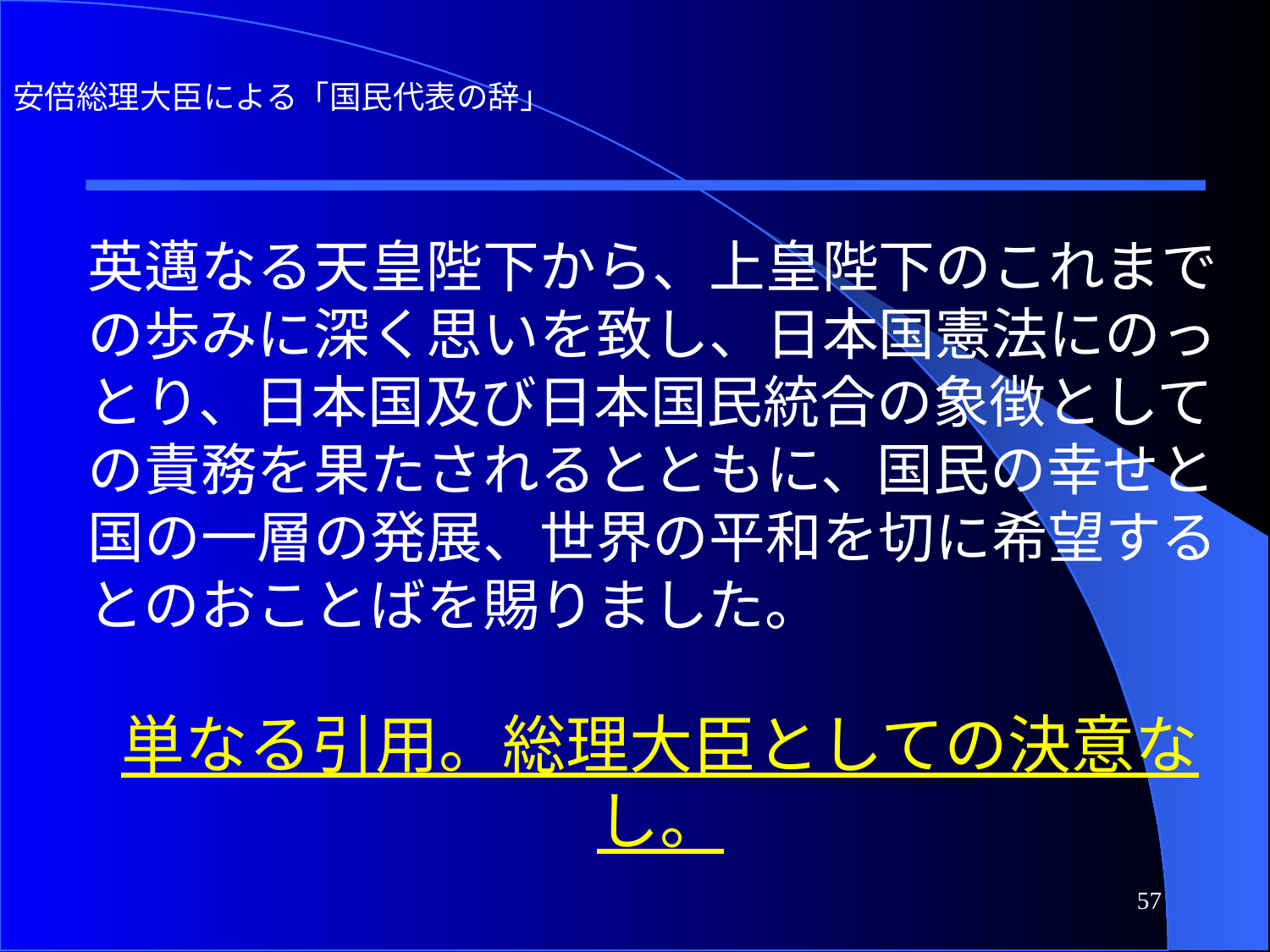

安倍総理大臣による「国民代表の辞」

英邁なる天皇陛下から、上皇陛下のこれまでの歩みに深く思いを致し、日本国憲法にのっとり、日本国及び日本国民統合の象徴としての責務を果たされるとともに、国民の幸せと国の一層の発展、世界の平和を切に希望するとのおことばを賜りました。

単なる引用。総理大臣としての決意なし。
57